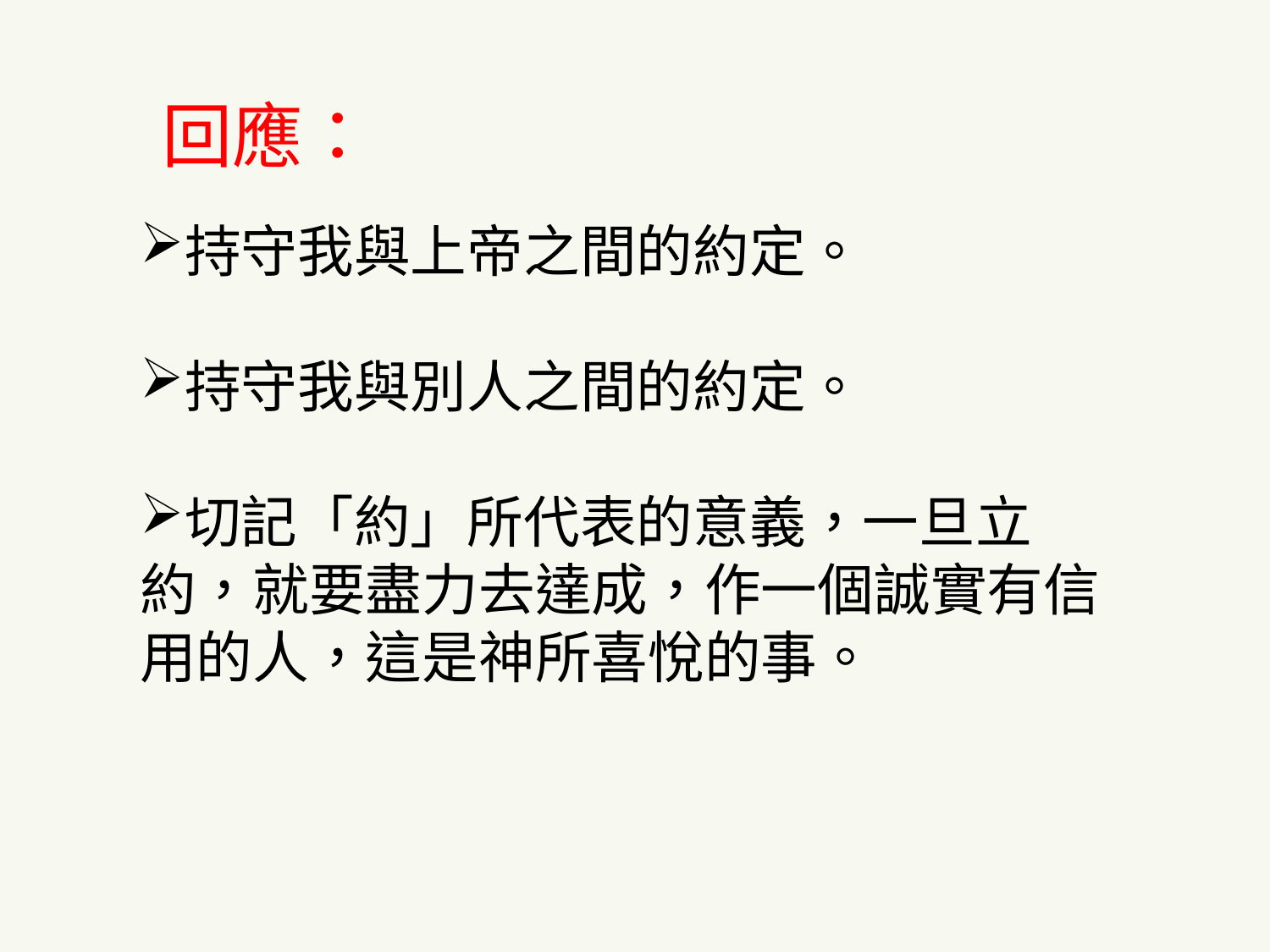

回應：
持守我與上帝之間的約定。

持守我與別人之間的約定。

切記「約」所代表的意義，一旦立約，就要盡力去達成，作一個誠實有信用的人，這是神所喜悅的事。